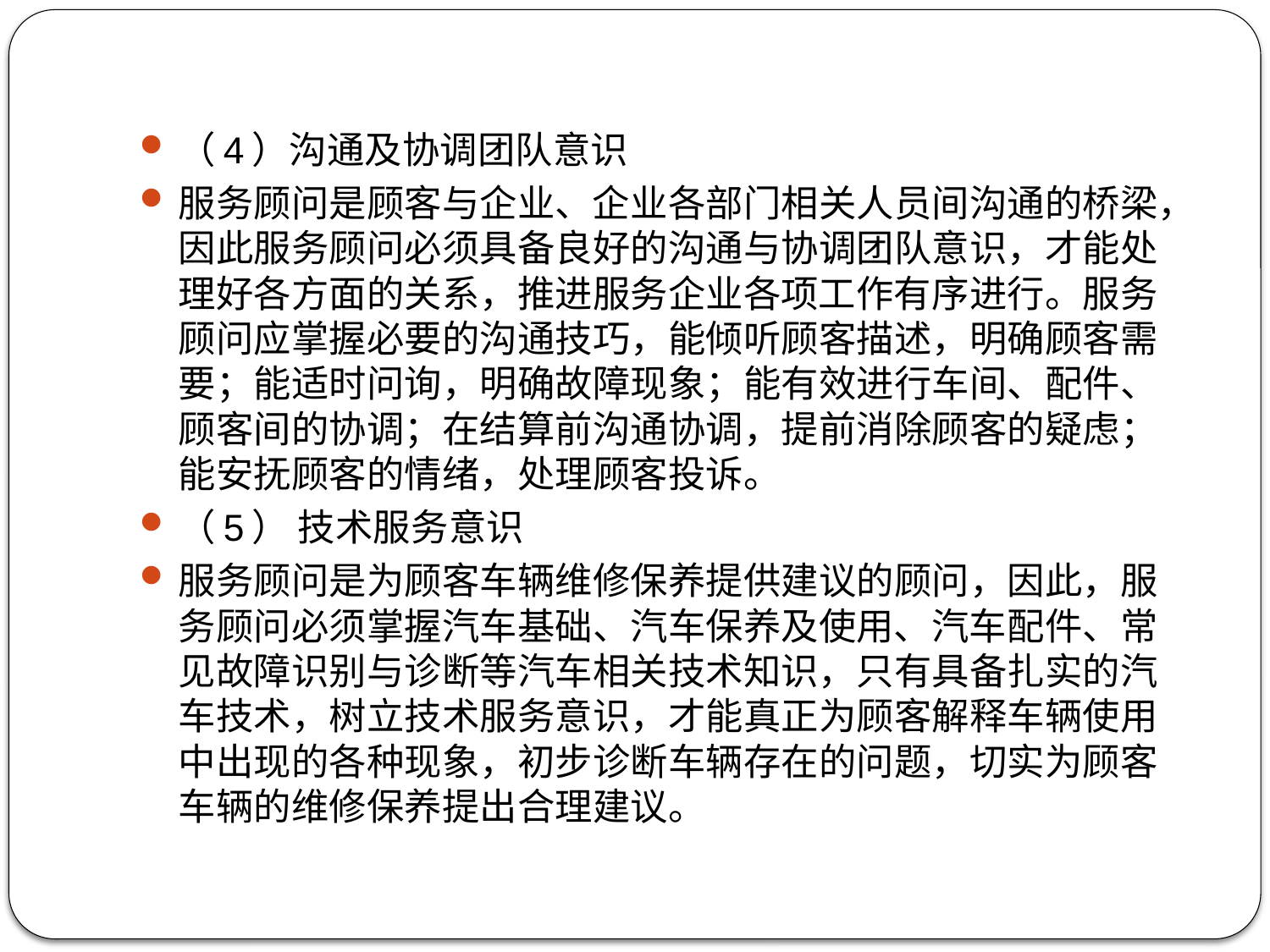

（4）沟通及协调团队意识
服务顾问是顾客与企业、企业各部门相关人员间沟通的桥梁，因此服务顾问必须具备良好的沟通与协调团队意识，才能处理好各方面的关系，推进服务企业各项工作有序进行。服务顾问应掌握必要的沟通技巧，能倾听顾客描述，明确顾客需要；能适时问询，明确故障现象；能有效进行车间、配件、顾客间的协调；在结算前沟通协调，提前消除顾客的疑虑；能安抚顾客的情绪，处理顾客投诉。
（5） 技术服务意识
服务顾问是为顾客车辆维修保养提供建议的顾问，因此，服务顾问必须掌握汽车基础、汽车保养及使用、汽车配件、常见故障识别与诊断等汽车相关技术知识，只有具备扎实的汽车技术，树立技术服务意识，才能真正为顾客解释车辆使用中出现的各种现象，初步诊断车辆存在的问题，切实为顾客车辆的维修保养提出合理建议。